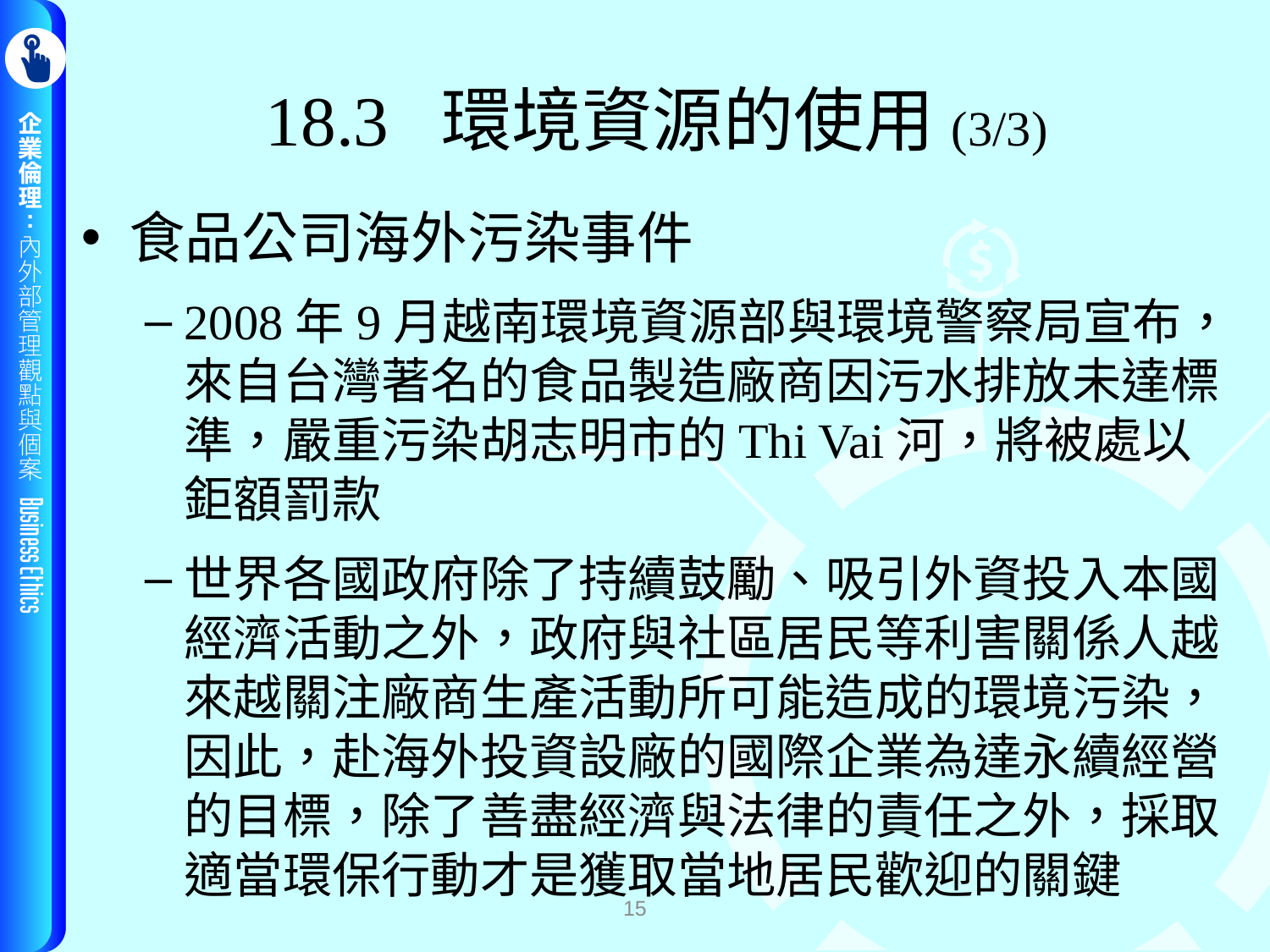

# 18.3  環境資源的使用(3/3)
食品公司海外污染事件
2008年9月越南環境資源部與環境警察局宣布，來自台灣著名的食品製造廠商因污水排放未達標準，嚴重污染胡志明市的Thi Vai河，將被處以鉅額罰款
世界各國政府除了持續鼓勵、吸引外資投入本國經濟活動之外，政府與社區居民等利害關係人越來越關注廠商生產活動所可能造成的環境污染，因此，赴海外投資設廠的國際企業為達永續經營的目標，除了善盡經濟與法律的責任之外，採取適當環保行動才是獲取當地居民歡迎的關鍵
15